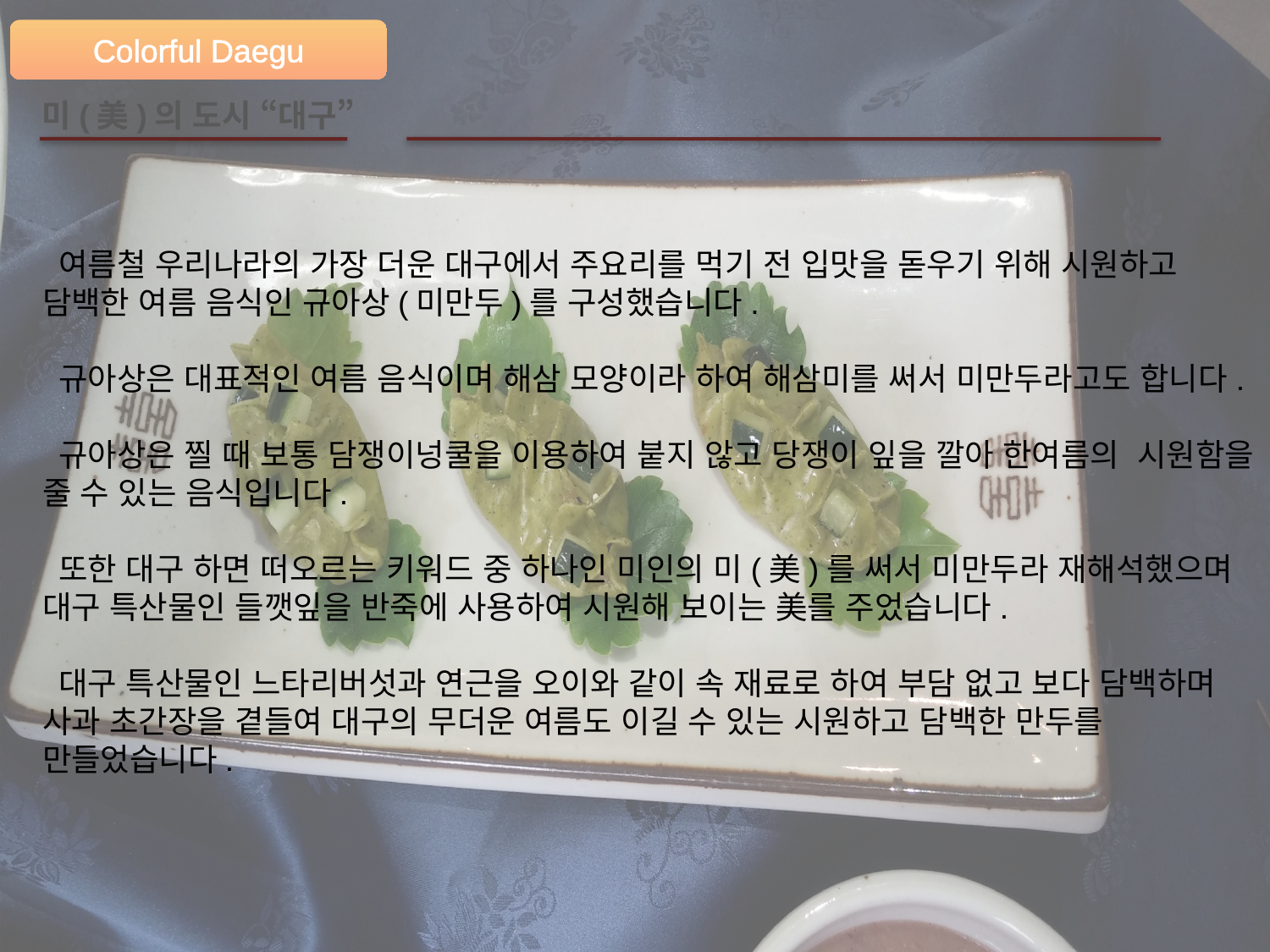

여름철 우리나라의 가장 더운 대구에서 주요리를 먹기 전 입맛을 돋우기 위해 시원하고 담백한 여름 음식인 규아상(미만두)를 구성했습니다.

 규아상은 대표적인 여름 음식이며 해삼 모양이라 하여 해삼미를 써서 미만두라고도 합니다.

 규아상은 찔 때 보통 담쟁이넝쿨을 이용하여 붙지 않고 당쟁이 잎을 깔아 한여름의  시원함을 줄 수 있는 음식입니다.

 또한 대구 하면 떠오르는 키워드 중 하나인 미인의 미(美)를 써서 미만두라 재해석했으며 대구 특산물인 들깻잎을 반죽에 사용하여 시원해 보이는 美를 주었습니다.

 대구 특산물인 느타리버섯과 연근을 오이와 같이 속 재료로 하여 부담 없고 보다 담백하며 사과 초간장을 곁들여 대구의 무더운 여름도 이길 수 있는 시원하고 담백한 만두를 만들었습니다.